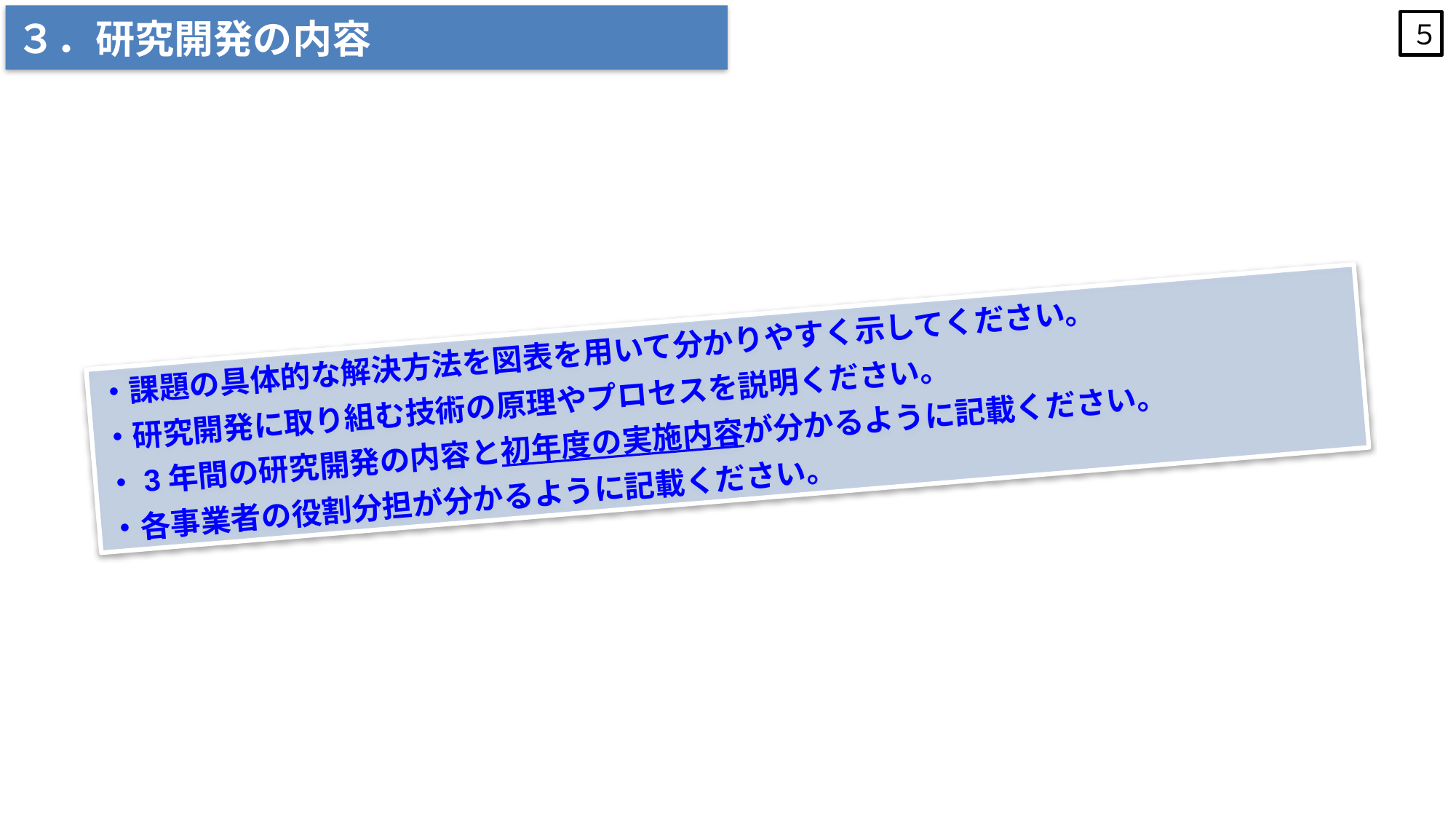

# ３．研究開発の内容
５
・課題の具体的な解決方法を図表を用いて分かりやすく示してください。
・研究開発に取り組む技術の原理やプロセスを説明ください。
・3年間の研究開発の内容と初年度の実施内容が分かるように記載ください。
・各事業者の役割分担が分かるように記載ください。